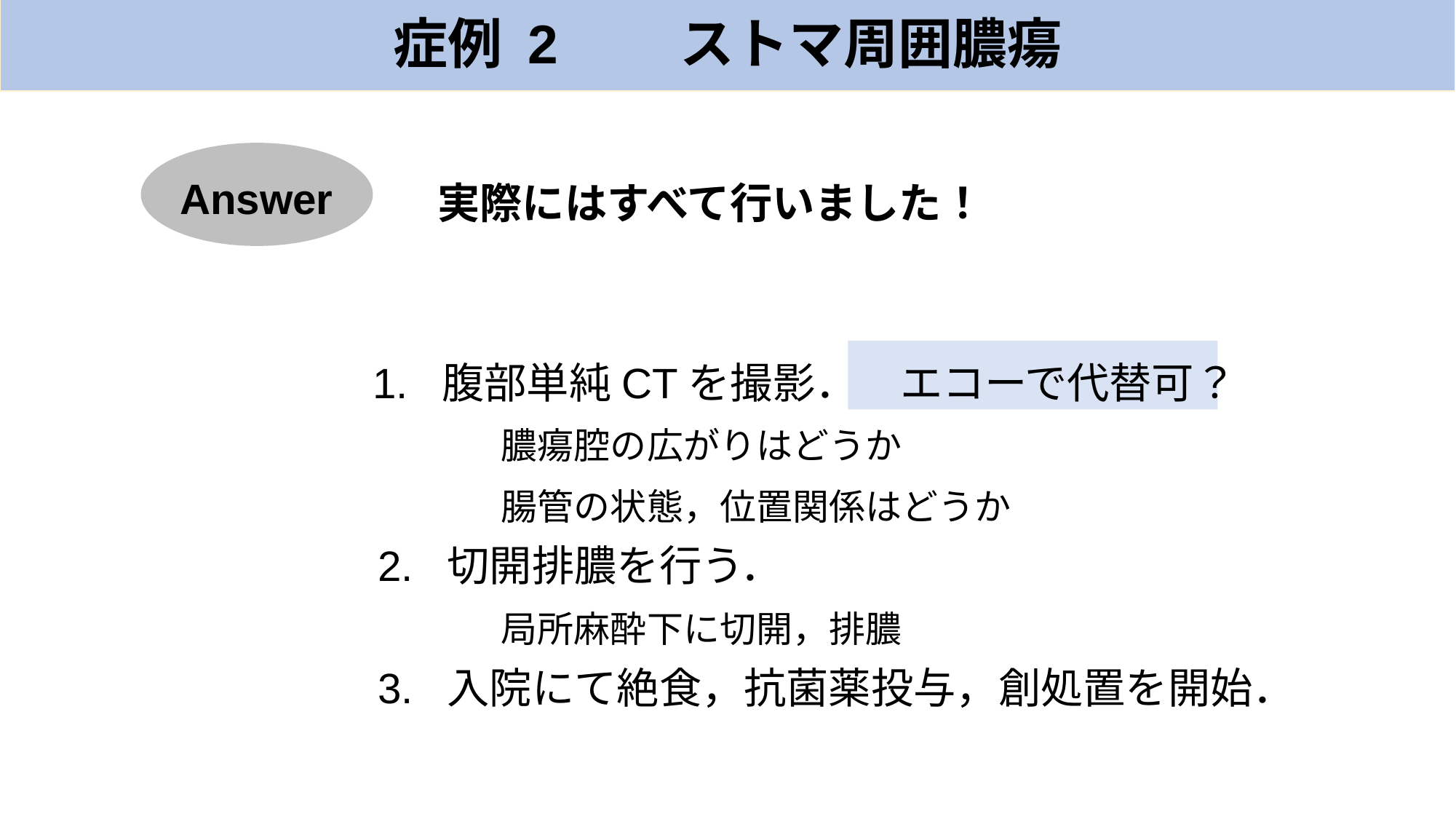

症例 2　　ストマ周囲膿瘍

Answer
実際にはすべて行いました！
　　 1.  腹部単純CTを撮影．　エコーで代替可？
		膿瘍腔の広がりはどうか
		腸管の状態，位置関係はどうか
　　2.  切開排膿を行う．
		局所麻酔下に切開，排膿
　　3.  入院にて絶食，抗菌薬投与，創処置を開始．